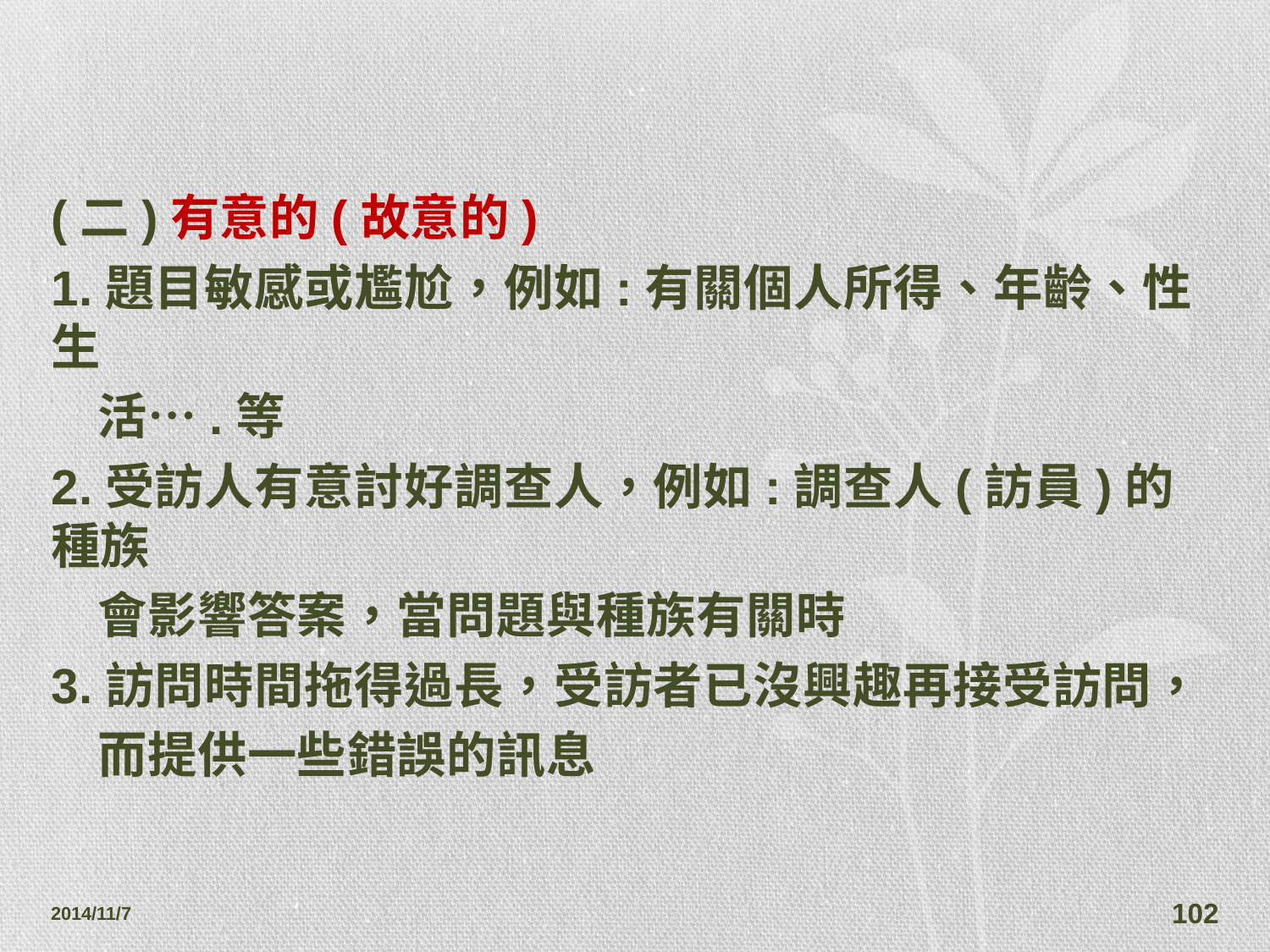

#
(二)有意的(故意的)
1.題目敏感或尷尬，例如:有關個人所得、年齡、性生
   活….等
2.受訪人有意討好調查人，例如:調查人(訪員)的種族
   會影響答案，當問題與種族有關時
3.訪問時間拖得過長，受訪者已沒興趣再接受訪問，
   而提供一些錯誤的訊息

2014/11/7
102